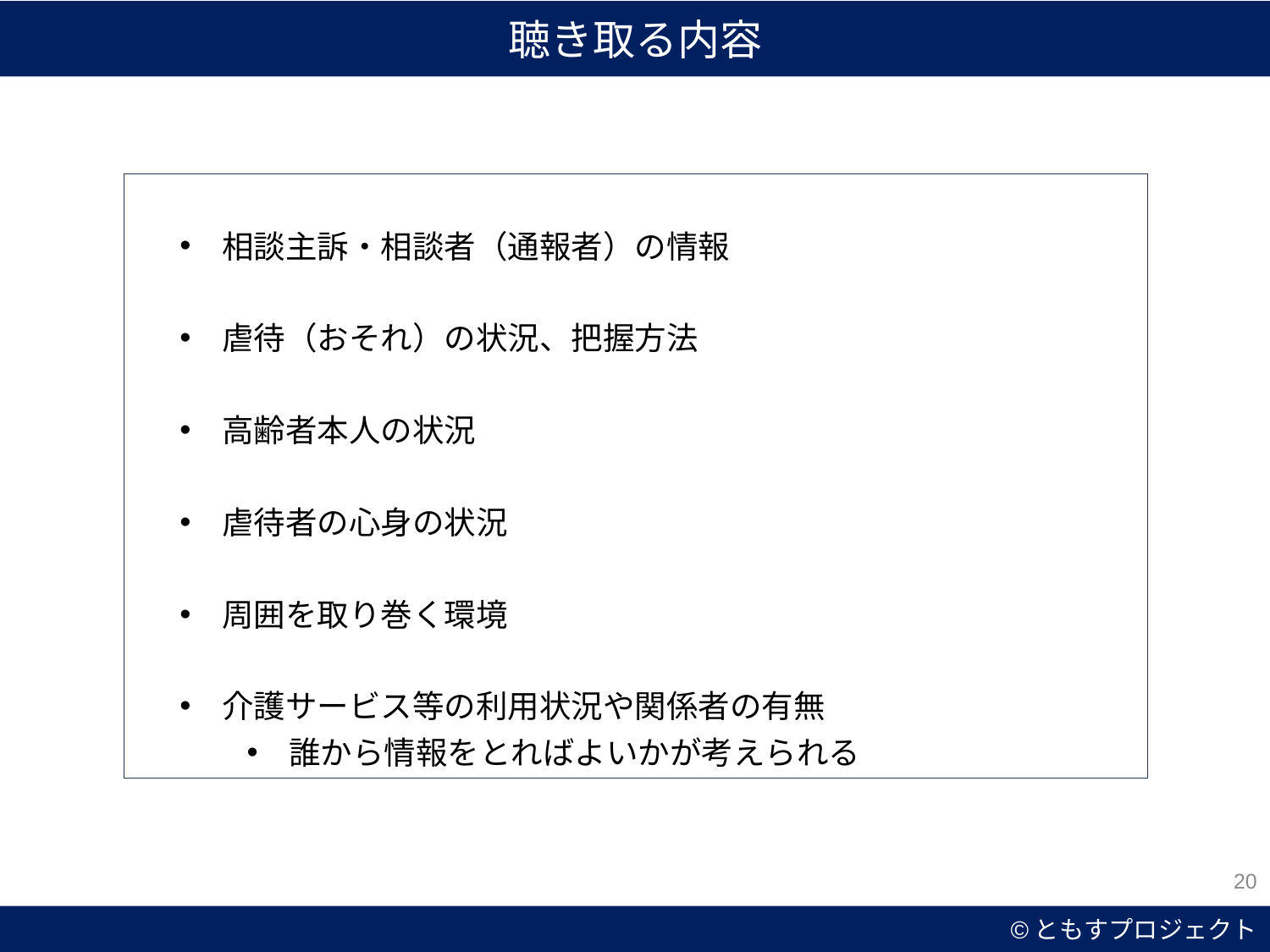

聴き取る内容

相談主訴・相談者（通報者）の情報

虐待（おそれ）の状況、把握方法

高齢者本人の状況

虐待者の心身の状況

周囲を取り巻く環境

介護サービス等の利用状況や関係者の有無
誰から情報をとればよいかが考えられる

20
©ともすプロジェクト